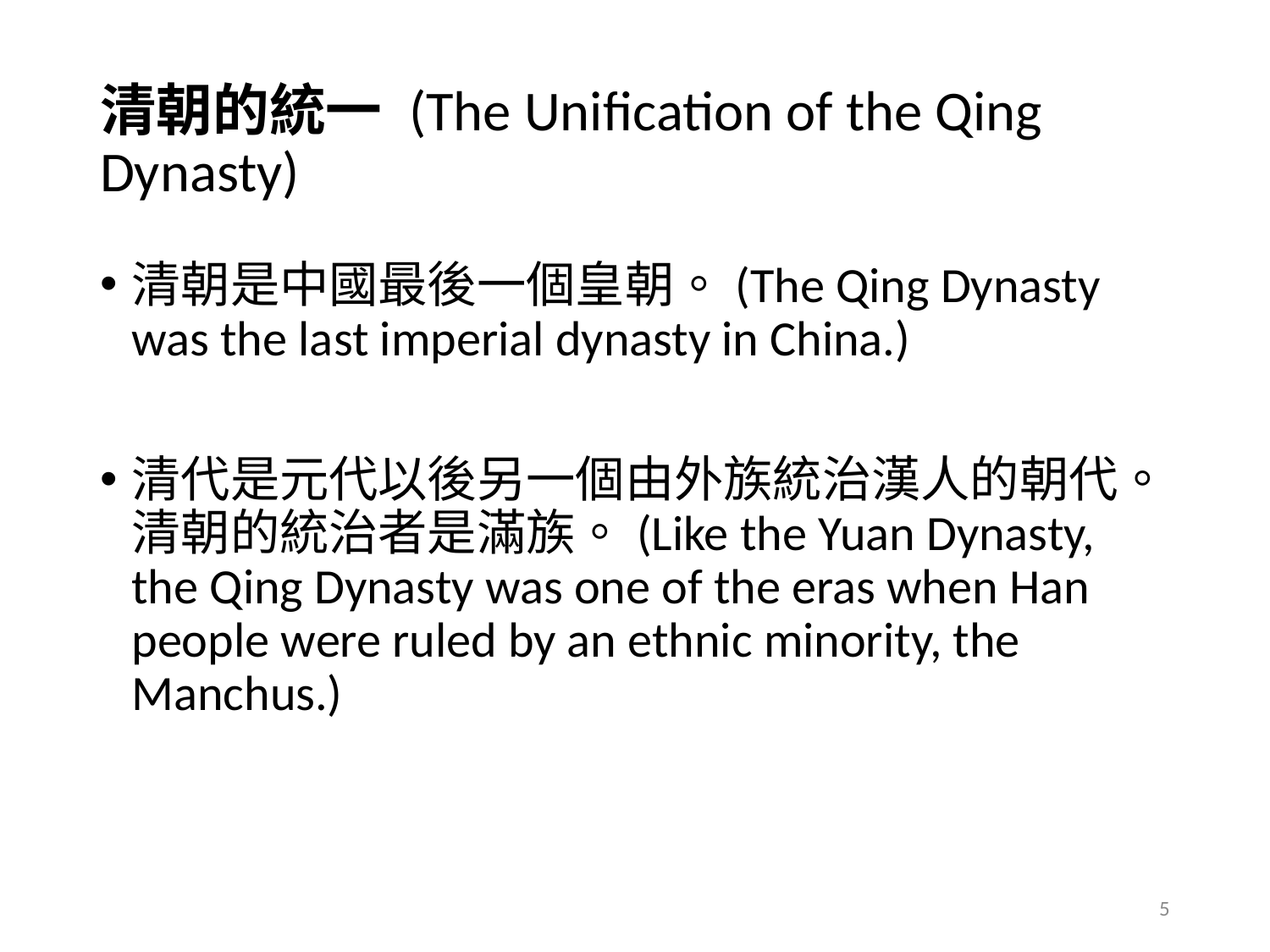

# 清朝的統一 (The Unification of the Qing Dynasty)
清朝是中國最後一個皇朝。(The Qing Dynasty was the last imperial dynasty in China.)

清代是元代以後另一個由外族統治漢人的朝代。清朝的統治者是滿族。(Like the Yuan Dynasty, the Qing Dynasty was one of the eras when Han people were ruled by an ethnic minority, the Manchus.)

5